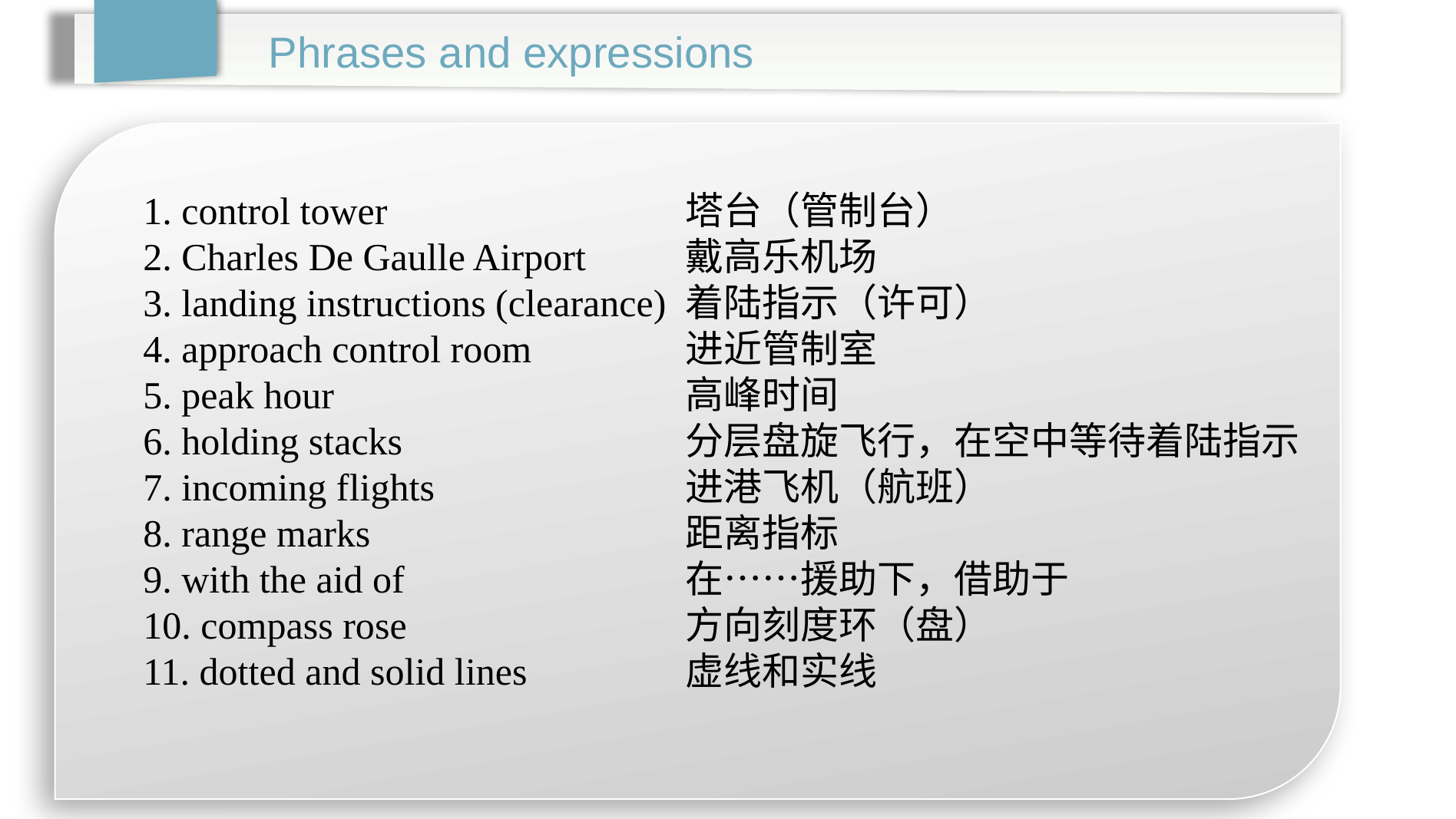

Phrases and expressions

1. control tower			塔台（管制台）
2. Charles De Gaulle Airport	戴高乐机场
3. landing instructions (clearance)	着陆指示（许可）
4. approach control room		进近管制室
5. peak hour				高峰时间
6. holding stacks			分层盘旋飞行，在空中等待着陆指示
7. incoming flights			进港飞机（航班）
8. range marks			距离指标
9. with the aid of			在……援助下，借助于
10. compass rose			方向刻度环（盘）
11. dotted and solid lines		虚线和实线